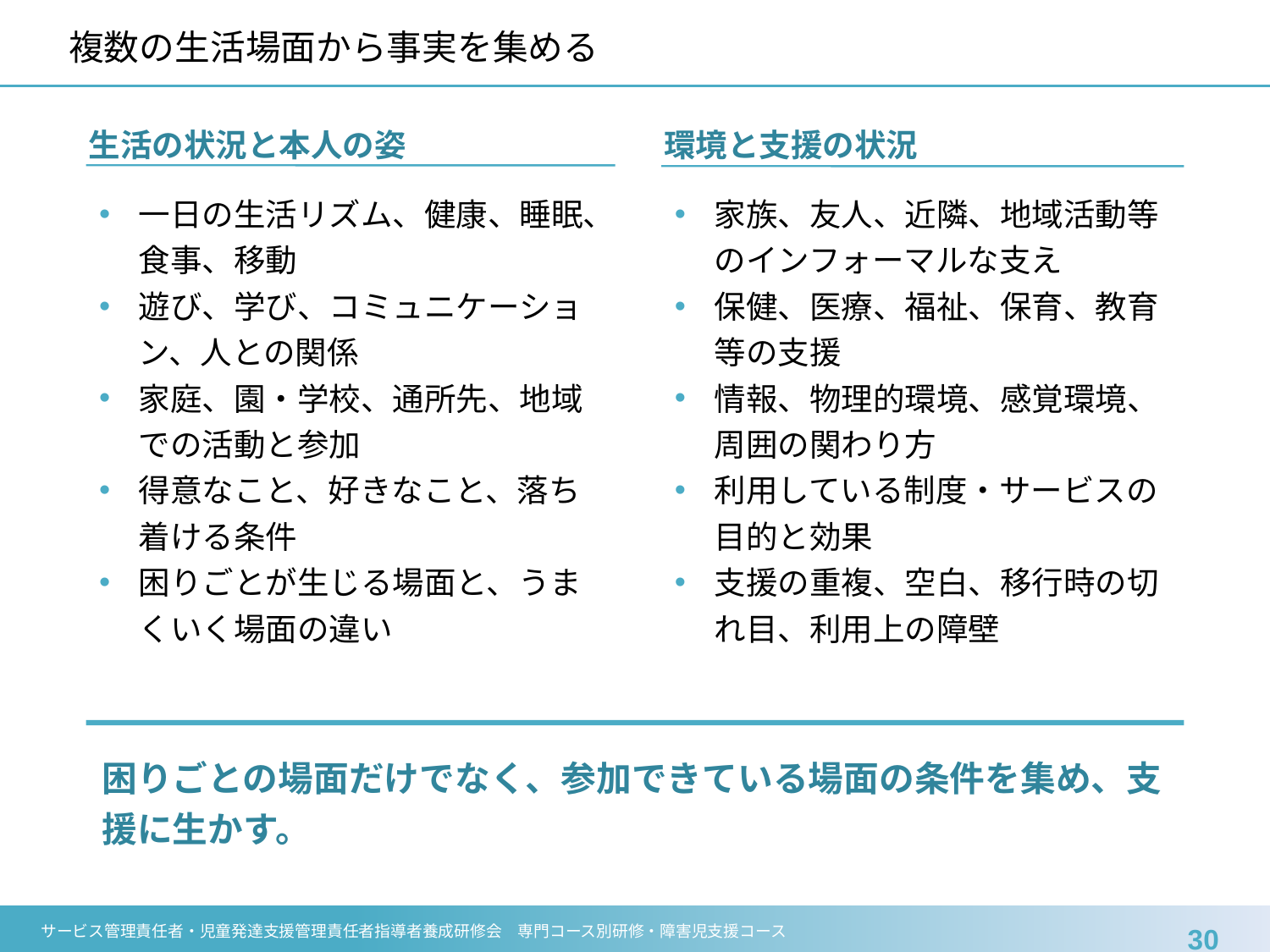

# 複数の生活場面から事実を集める
生活の状況と本人の姿
環境と支援の状況

一日の生活リズム、健康、睡眠、食事、移動
遊び、学び、コミュニケーション、人との関係
家庭、園・学校、通所先、地域での活動と参加
得意なこと、好きなこと、落ち着ける条件
困りごとが生じる場面と、うまくいく場面の違い
家族、友人、近隣、地域活動等のインフォーマルな支え
保健、医療、福祉、保育、教育等の支援
情報、物理的環境、感覚環境、周囲の関わり方
利用している制度・サービスの目的と効果
支援の重複、空白、移行時の切れ目、利用上の障壁

困りごとの場面だけでなく、参加できている場面の条件を集め、支援に生かす。